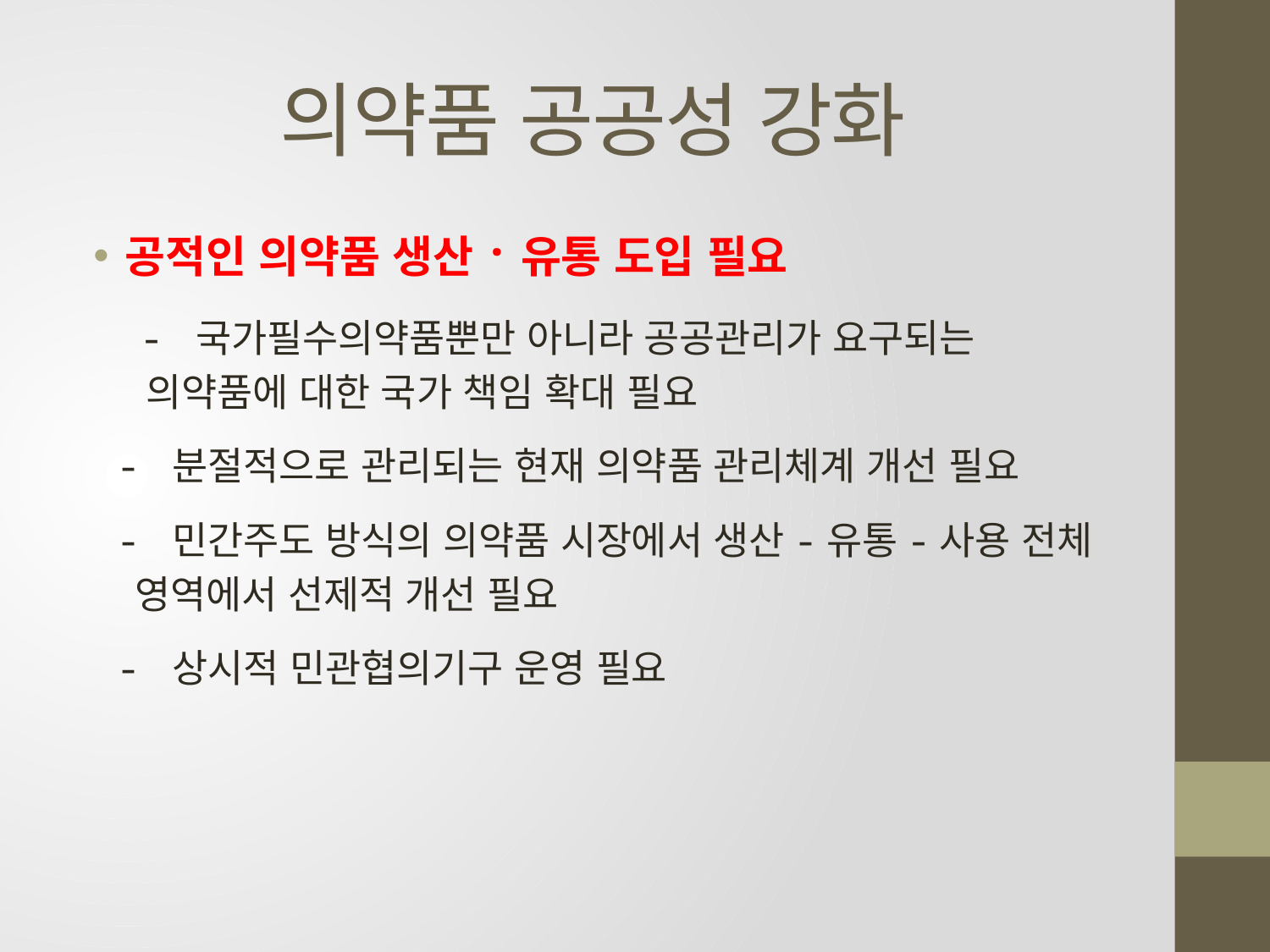

# 의약품 공공성 강화
공적인 의약품 생산·유통 도입 필요

  - 국가필수의약품뿐만 아니라 공공관리가 요구되는
    의약품에 대한 국가 책임 확대 필요

 - 분절적으로 관리되는 현재 의약품 관리체계 개선 필요

 - 민간주도 방식의 의약품 시장에서 생산-유통-사용 전체
   영역에서 선제적 개선 필요

 - 상시적 민관협의기구 운영 필요